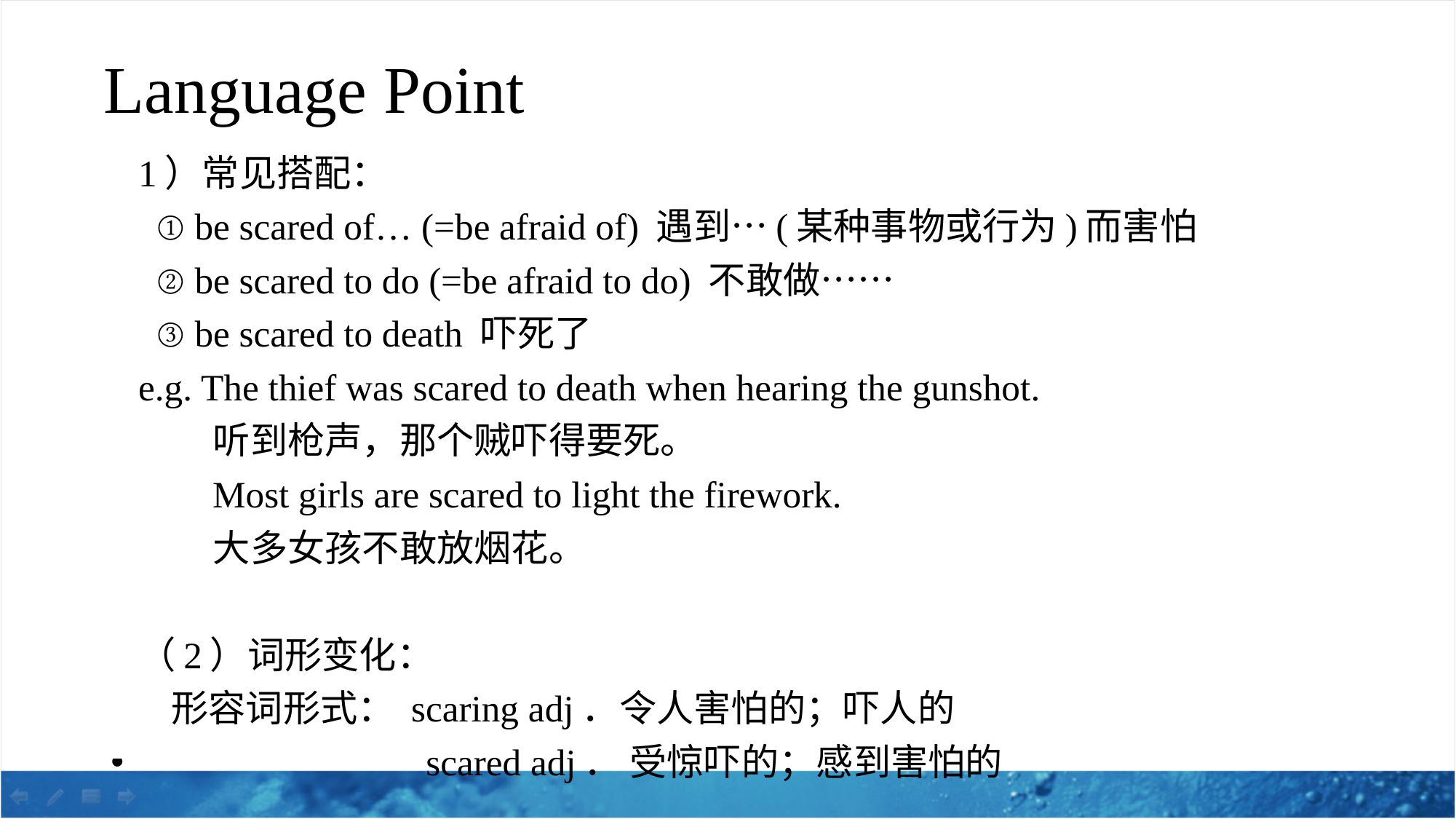

# Language Point

1）常见搭配：
  ① be scared of… (=be afraid of) 遇到…(某种事物或行为)而害怕
  ② be scared to do (=be afraid to do) 不敢做……
  ③ be scared to death 吓死了
e.g. The thief was scared to death when hearing the gunshot.
        听到枪声，那个贼吓得要死。
        Most girls are scared to light the firework.
        大多女孩不敢放烟花。

（2）词形变化：
   形容词形式： scaring adj．令人害怕的；吓人的
                               scared adj． 受惊吓的；感到害怕的